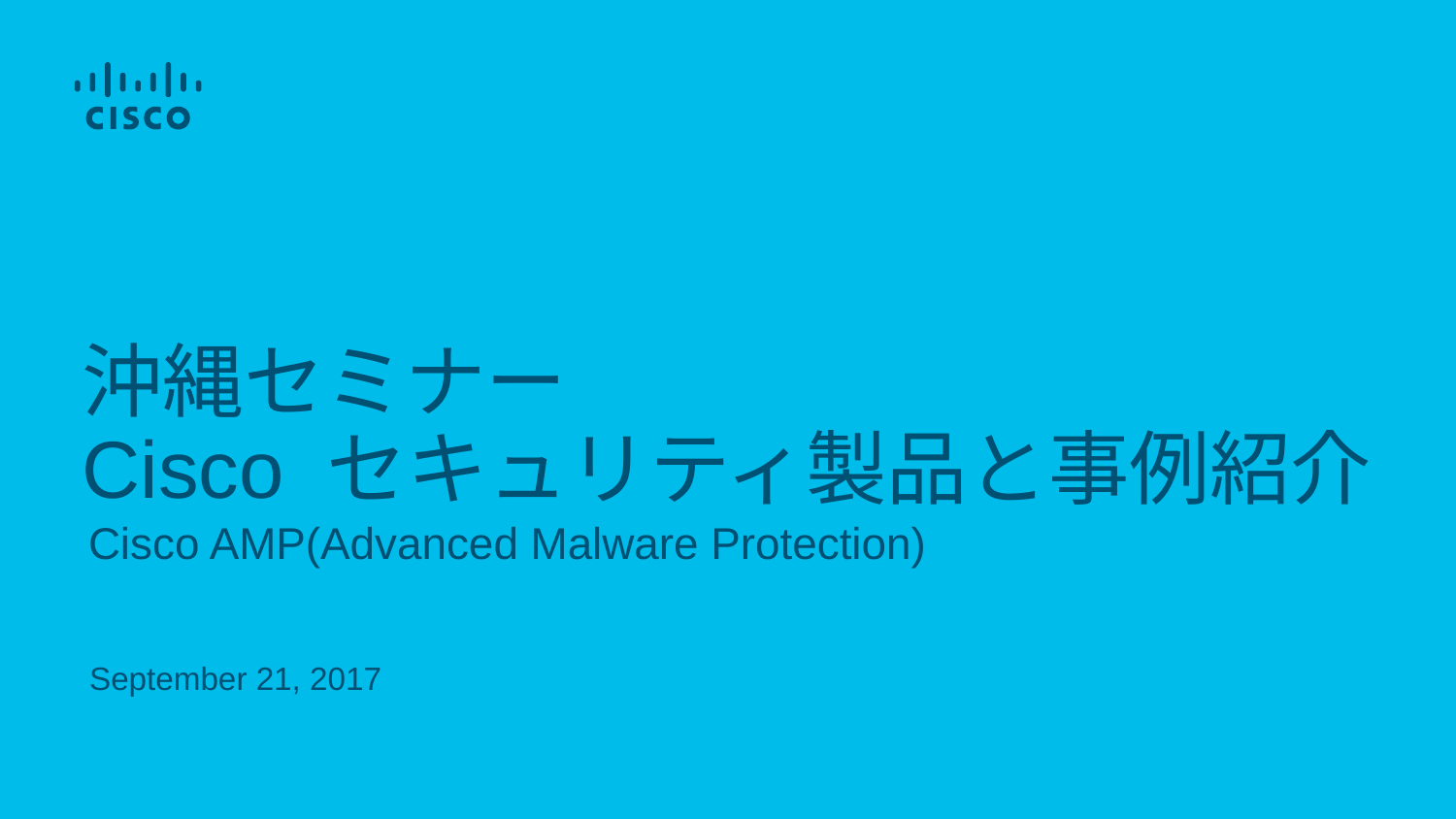

# 沖縄セミナー Cisco セキュリティ製品と事例紹介
Cisco AMP(Advanced Malware Protection)

September 21, 2017